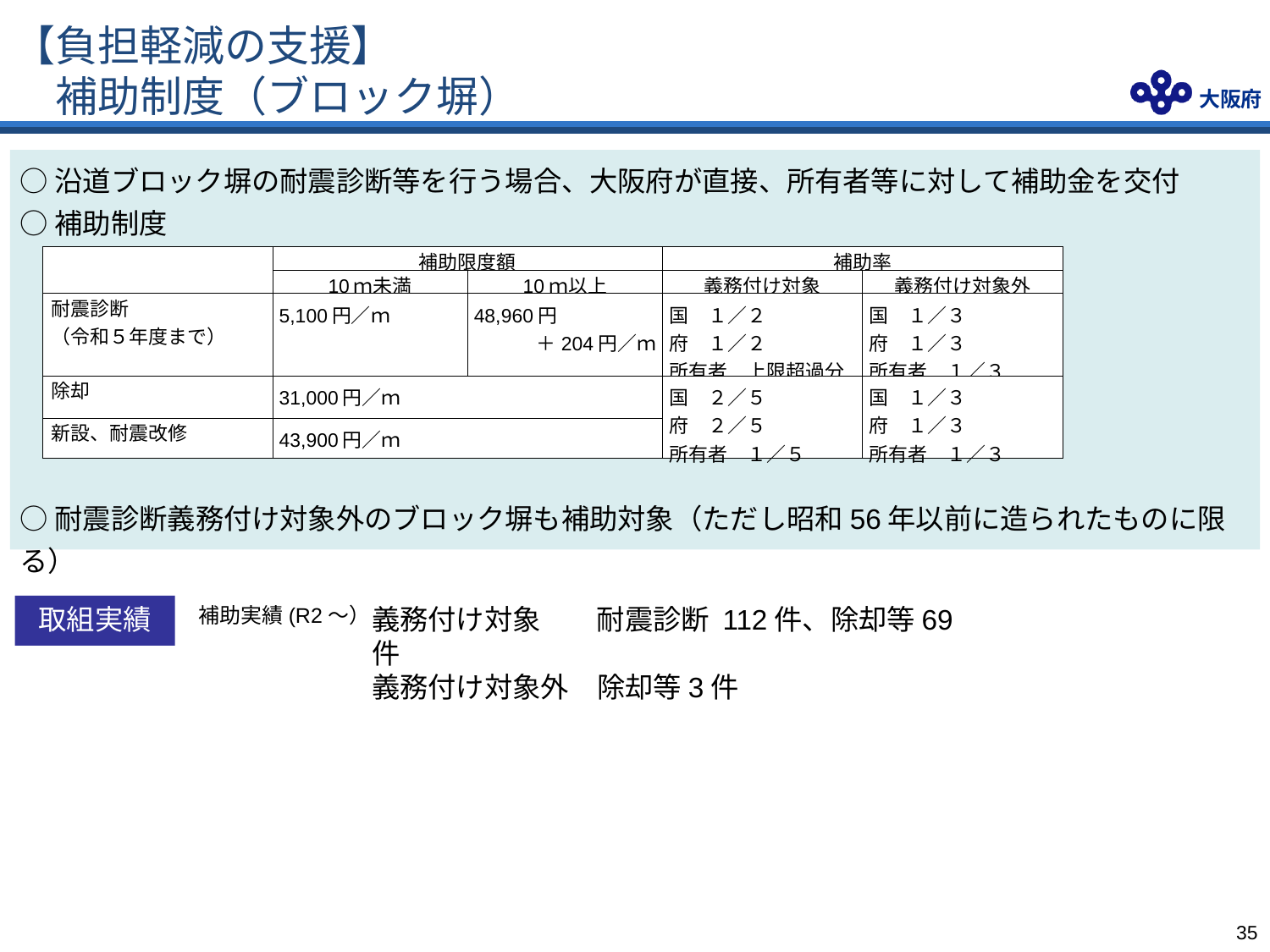

【負担軽減の支援】　
　補助制度（ブロック塀）
○沿道ブロック塀の耐震診断等を行う場合、大阪府が直接、所有者等に対して補助金を交付
○補助制度

○耐震診断義務付け対象外のブロック塀も補助対象（ただし昭和56年以前に造られたものに限る）
|  | 補助限度額 |  | 補助率 |  |
| --- | --- | --- | --- | --- |
|  | 10ｍ未満 | 10ｍ以上 | 義務付け対象 | 義務付け対象外 |
| 耐震診断 （令和５年度まで） | 5,100円／ｍ | 48,960円 ＋204円／ｍ | 国　１／２ 府　１／２ 所有者　上限超過分 | 国　１／３ 府　１／３ 所有者　１／３ |
| 除却 | 31,000円／ｍ |  | 国　２／５ 府　２／５ 所有者　１／５ | 国　１／３ 府　１／３ 所有者　１／３ |
| 新設、耐震改修 | 43,900円／ｍ |  |  |  |
取組実績
補助実績(R2～）
義務付け対象　　耐震診断 112件、除却等69件
義務付け対象外　除却等3件
35